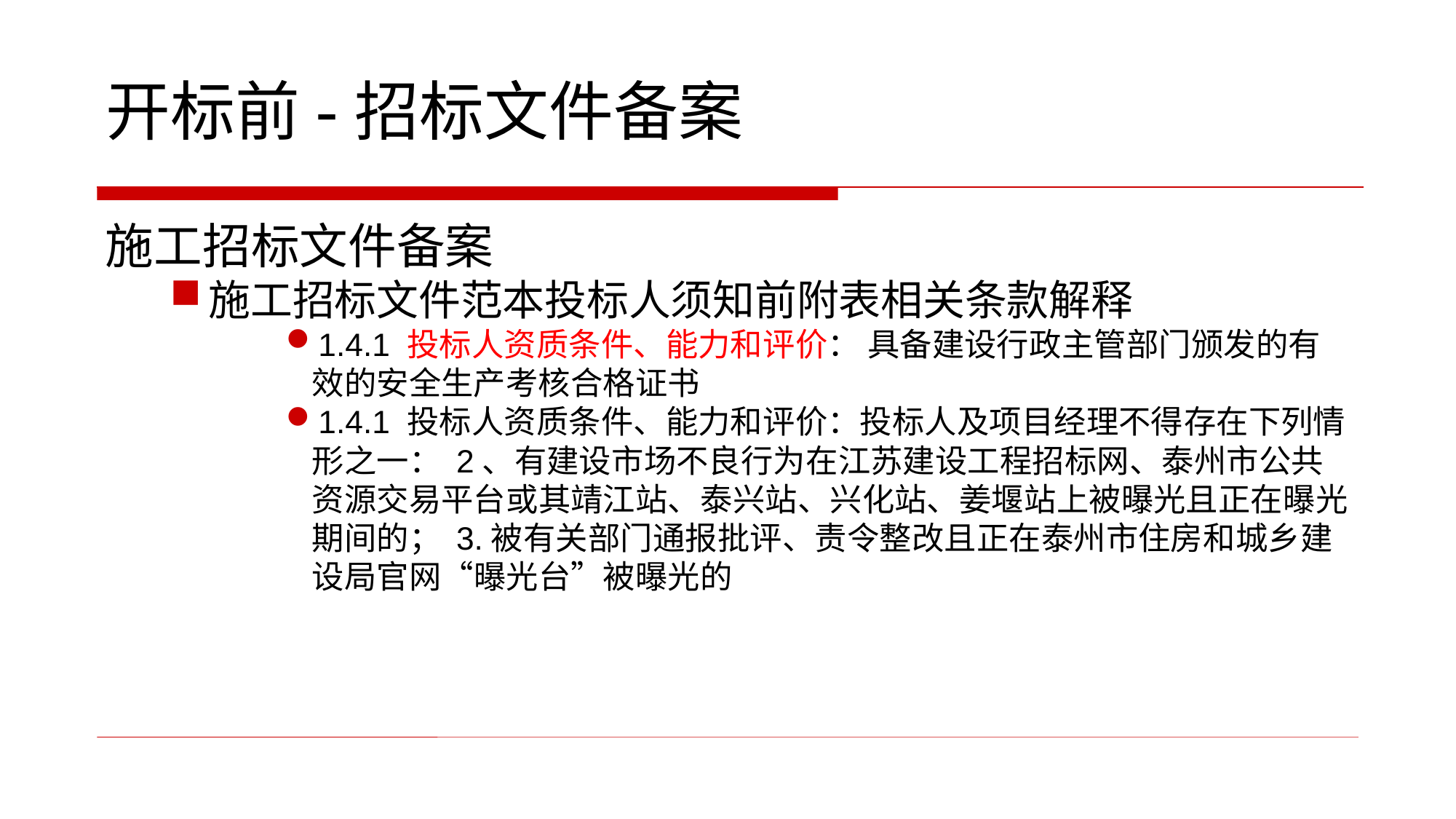

开标前-招标文件备案
施工招标文件备案
施工招标文件范本投标人须知前附表相关条款解释
1.4.1 投标人资质条件、能力和评价： 具备建设行政主管部门颁发的有效的安全生产考核合格证书
1.4.1 投标人资质条件、能力和评价：投标人及项目经理不得存在下列情形之一： 2、有建设市场不良行为在江苏建设工程招标网、泰州市公共资源交易平台或其靖江站、泰兴站、兴化站、姜堰站上被曝光且正在曝光期间的； 3.被有关部门通报批评、责令整改且正在泰州市住房和城乡建设局官网“曝光台”被曝光的